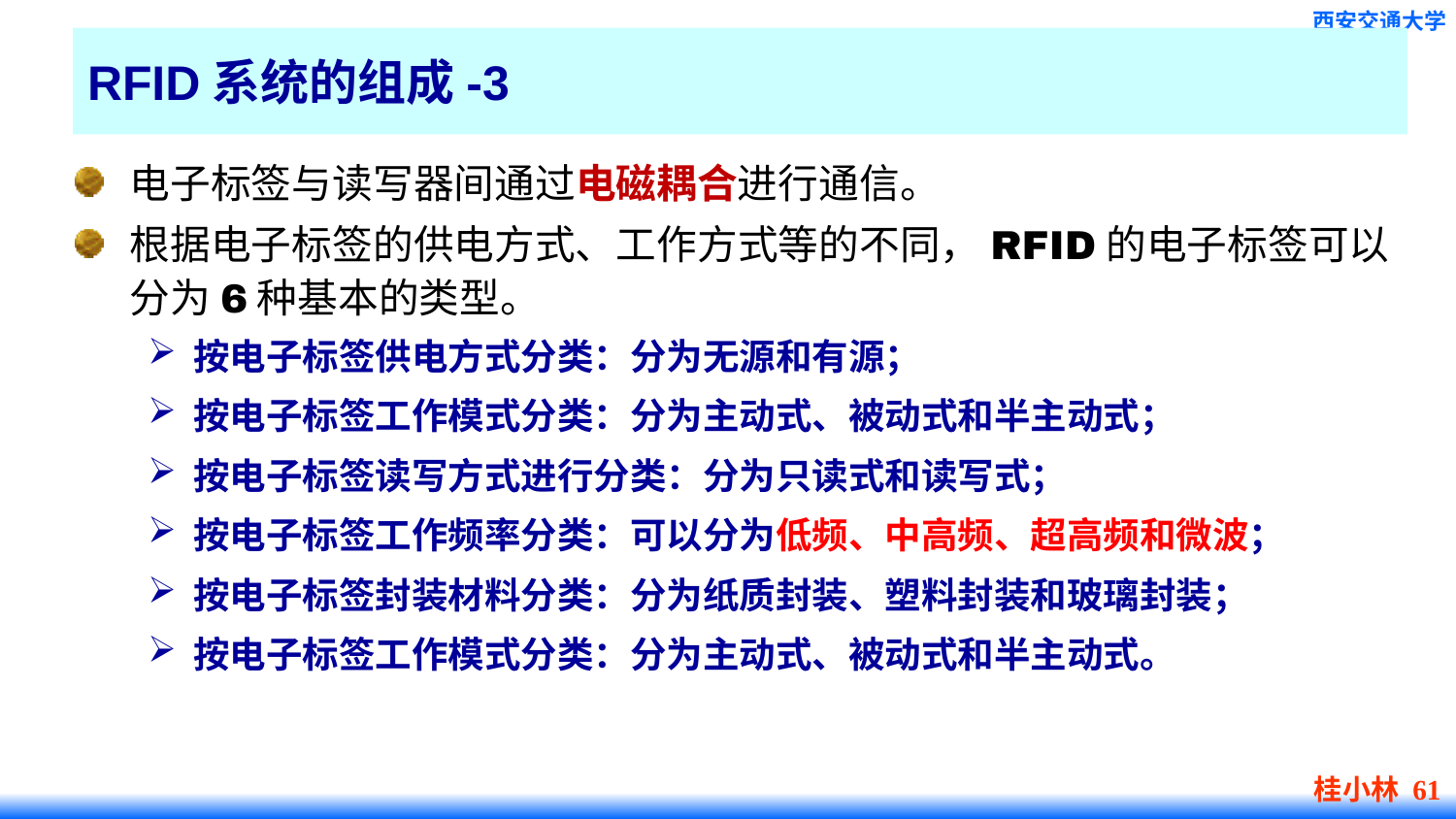

# RFID系统的组成-3
电子标签与读写器间通过电磁耦合进行通信。
根据电子标签的供电方式、工作方式等的不同，RFID的电子标签可以分为6种基本的类型。
按电子标签供电方式分类：分为无源和有源；
按电子标签工作模式分类：分为主动式、被动式和半主动式；
按电子标签读写方式进行分类：分为只读式和读写式；
按电子标签工作频率分类：可以分为低频、中高频、超高频和微波；
按电子标签封装材料分类：分为纸质封装、塑料封装和玻璃封装；
按电子标签工作模式分类：分为主动式、被动式和半主动式。

桂小林 61